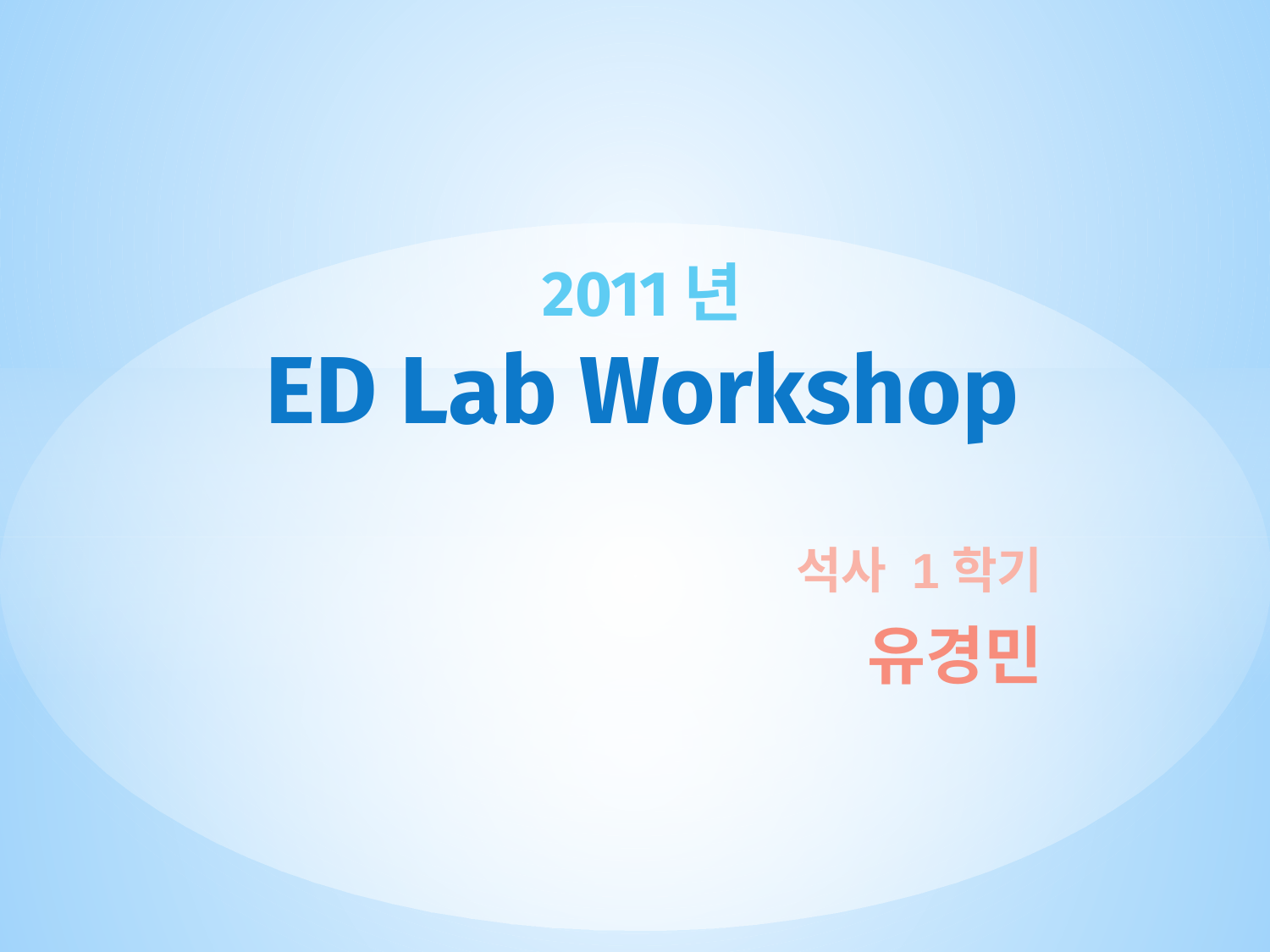

# 2011년 ED Lab Workshop
석사 1학기
유경민